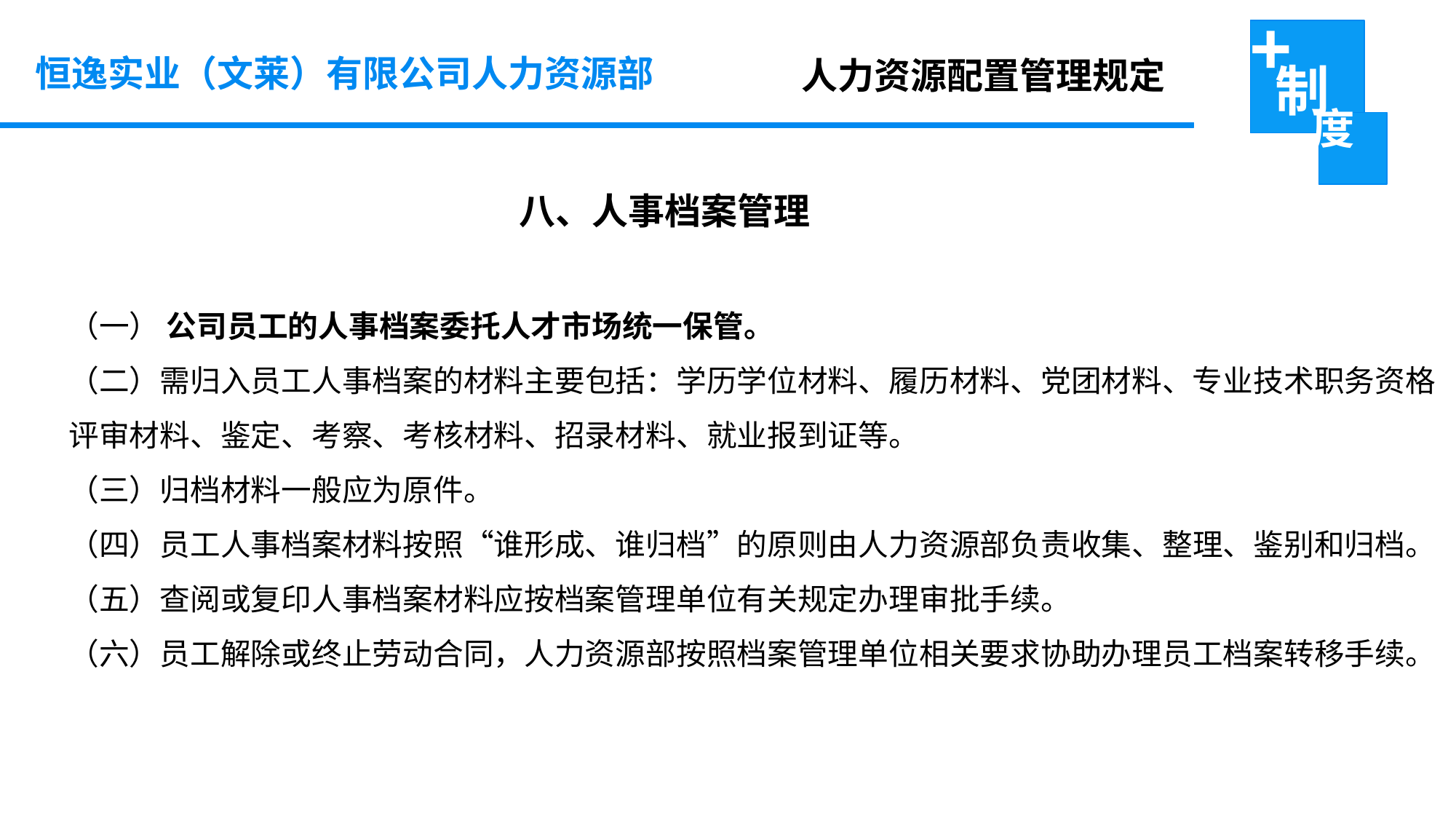

人力资源配置管理规定
恒逸实业（文莱）有限公司人力资源部
八、人事档案管理
（一） 公司员工的人事档案委托人才市场统一保管。
（二）需归入员工人事档案的材料主要包括：学历学位材料、履历材料、党团材料、专业技术职务资格评审材料、鉴定、考察、考核材料、招录材料、就业报到证等。
（三）归档材料一般应为原件。
（四）员工人事档案材料按照“谁形成、谁归档”的原则由人力资源部负责收集、整理、鉴别和归档。
（五）查阅或复印人事档案材料应按档案管理单位有关规定办理审批手续。
（六）员工解除或终止劳动合同，人力资源部按照档案管理单位相关要求协助办理员工档案转移手续。